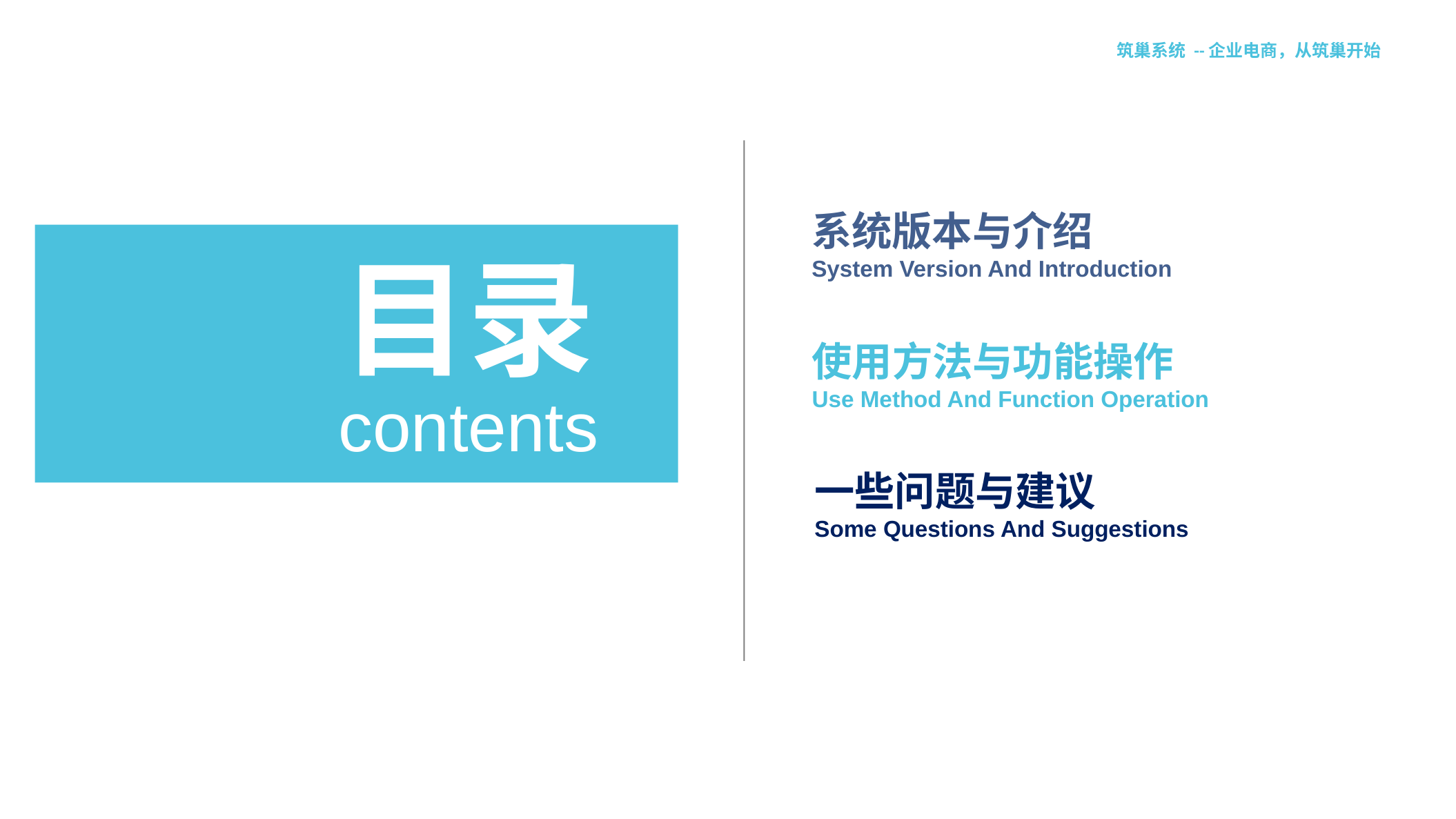

筑巢系统 --企业电商，从筑巢开始

系统版本与介绍
System Version And Introduction

目录
使用方法与功能操作
Use Method And Function Operation
contents
一些问题与建议
Some Questions And Suggestions